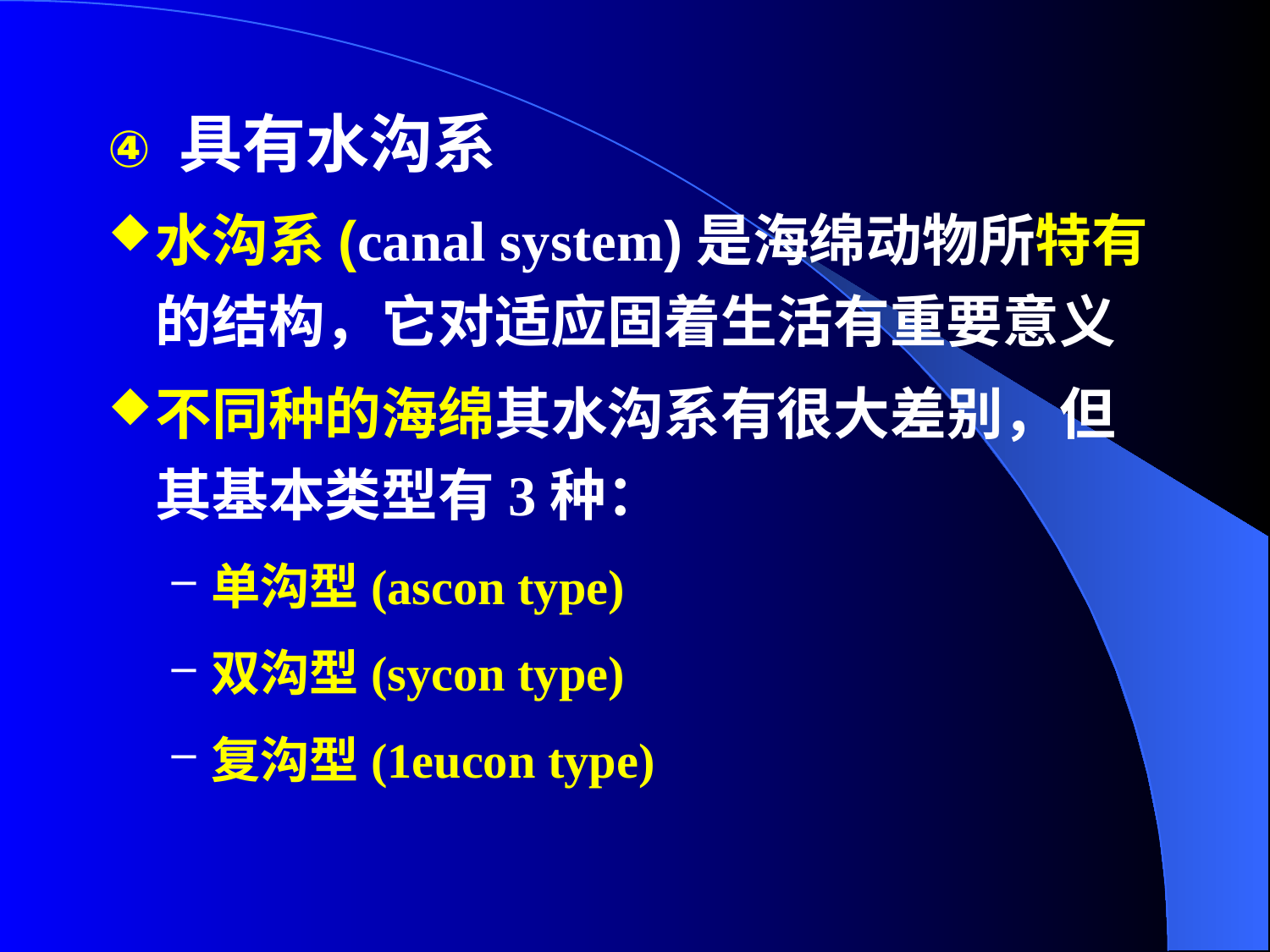

具有水沟系
水沟系(canal system)是海绵动物所特有的结构，它对适应固着生活有重要意义
不同种的海绵其水沟系有很大差别，但其基本类型有3种：
单沟型(ascon type)
双沟型(sycon type)
复沟型(1eucon type)